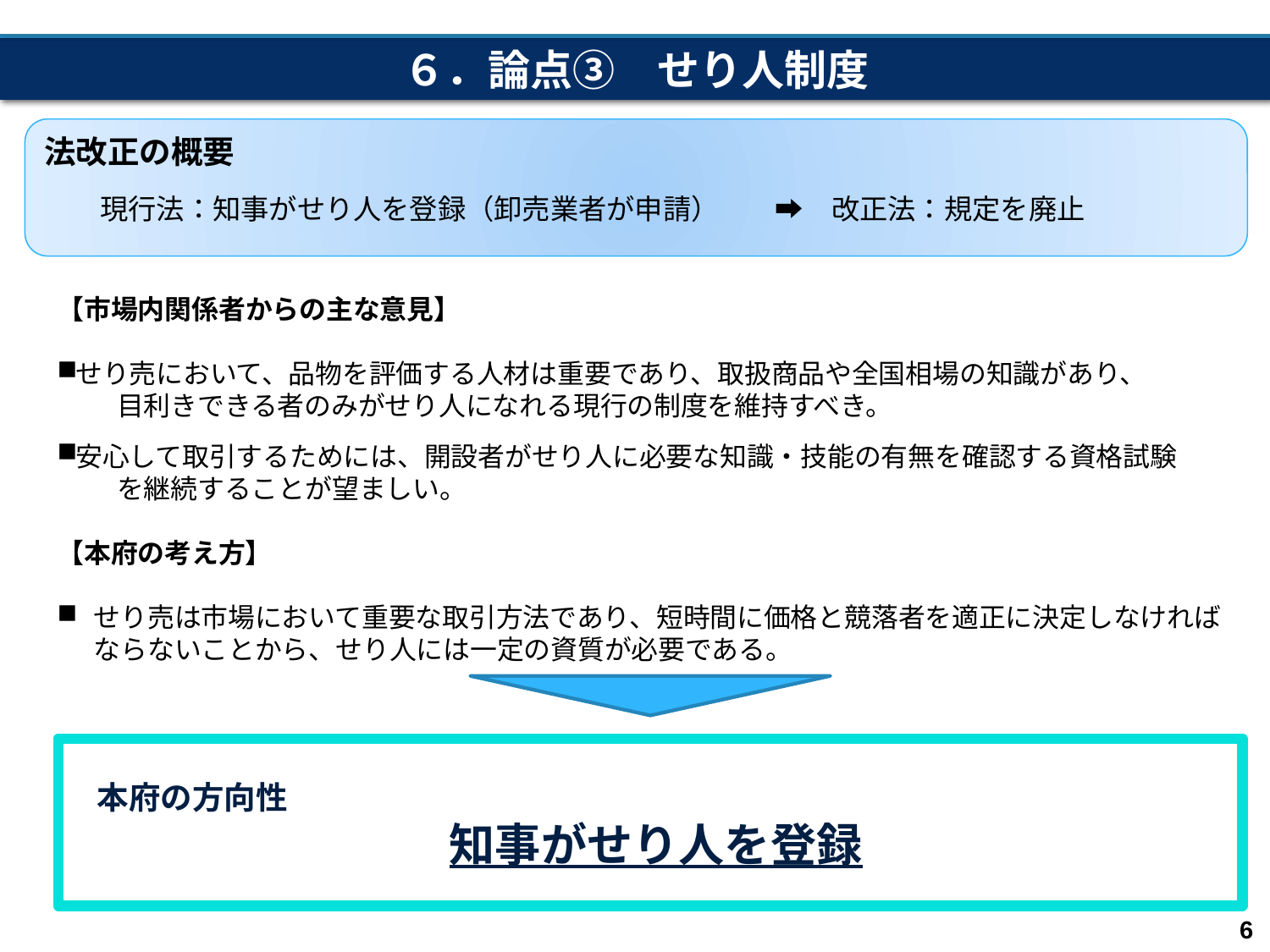

６．論点③　せり人制度
法改正の概要

　　現行法：知事がせり人を登録（卸売業者が申請）　　➡　改正法：規定を廃止
【市場内関係者からの主な意見】

せり売において、品物を評価する人材は重要であり、取扱商品や全国相場の知識があり、
　　 目利きできる者のみがせり人になれる現行の制度を維持すべき。

安心して取引するためには、開設者がせり人に必要な知識・技能の有無を確認する資格試験
　　 を継続することが望ましい。

【本府の考え方】

せり売は市場において重要な取引方法であり、短時間に価格と競落者を適正に決定しなければならないことから、せり人には一定の資質が必要である。

本府の方向性
知事がせり人を登録
6